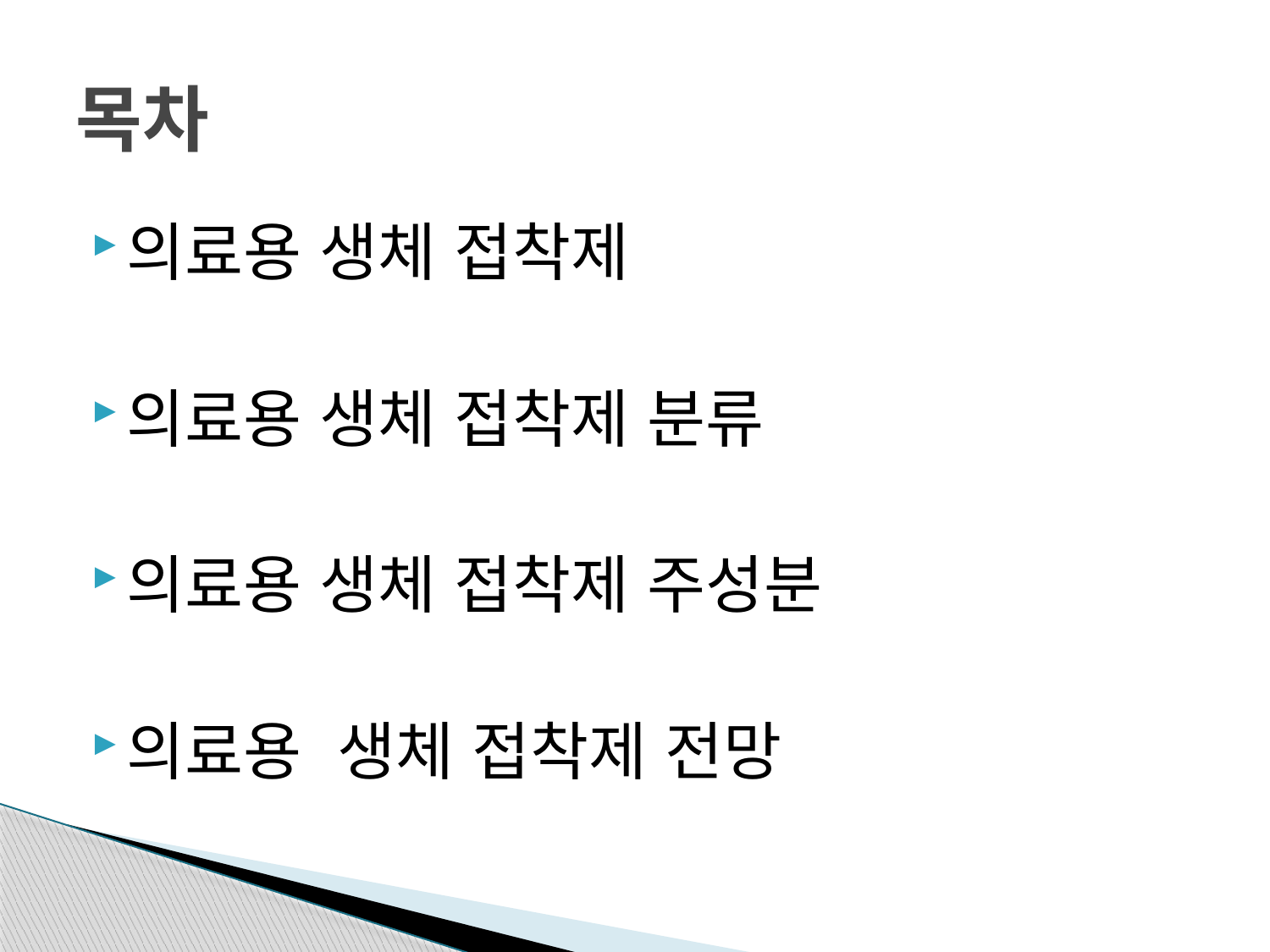

# 목차
의료용 생체 접착제

의료용 생체 접착제 분류

의료용 생체 접착제 주성분

의료용  생체 접착제 전망